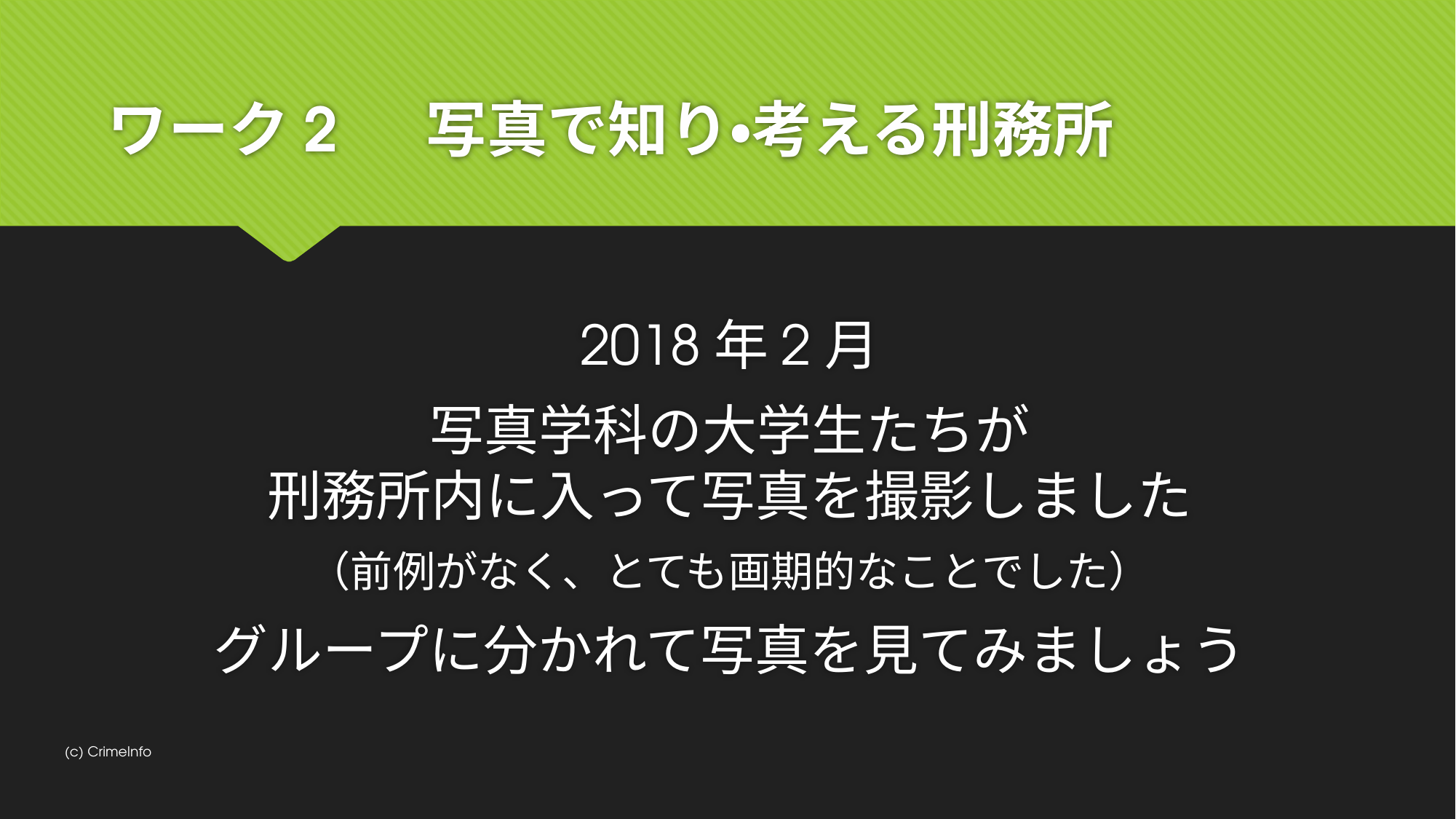

# ワーク2　 写真で知り・考える刑務所
2018年2月
写真学科の大学生たちが
刑務所内に入って写真を撮影しました
（前例がなく、とても画期的なことでした）
グループに分かれて写真を見てみましょう
(c) CrimeInfo